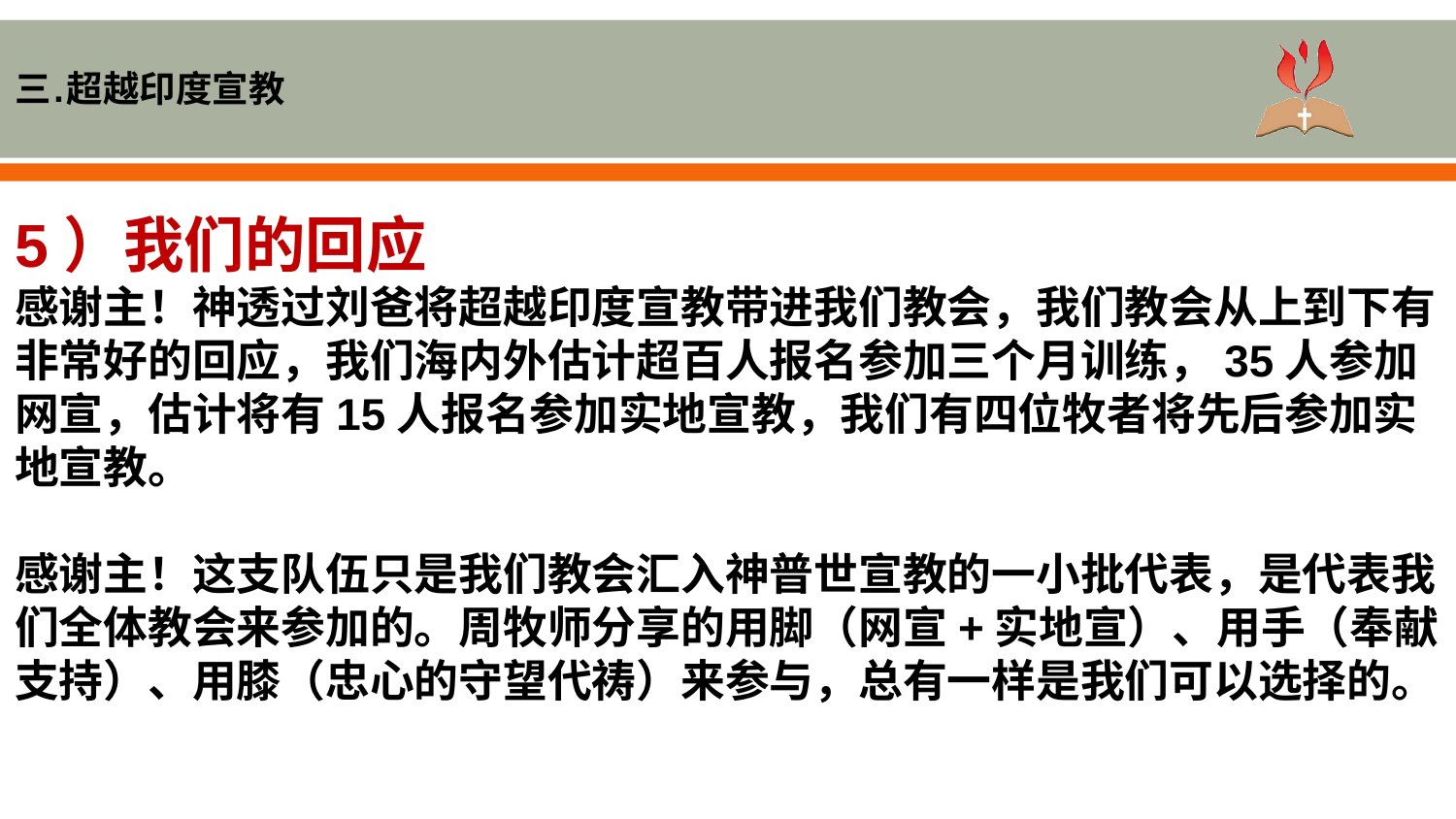

三.超越印度宣教
5）我们的回应
感谢主！神透过刘爸将超越印度宣教带进我们教会，我们教会从上到下有非常好的回应，我们海内外估计超百人报名参加三个月训练，35人参加网宣，估计将有15人报名参加实地宣教，我们有四位牧者将先后参加实地宣教。

感谢主！这支队伍只是我们教会汇入神普世宣教的一小批代表，是代表我们全体教会来参加的。周牧师分享的用脚（网宣+实地宣）、用手（奉献支持）、用膝（忠心的守望代祷）来参与，总有一样是我们可以选择的。